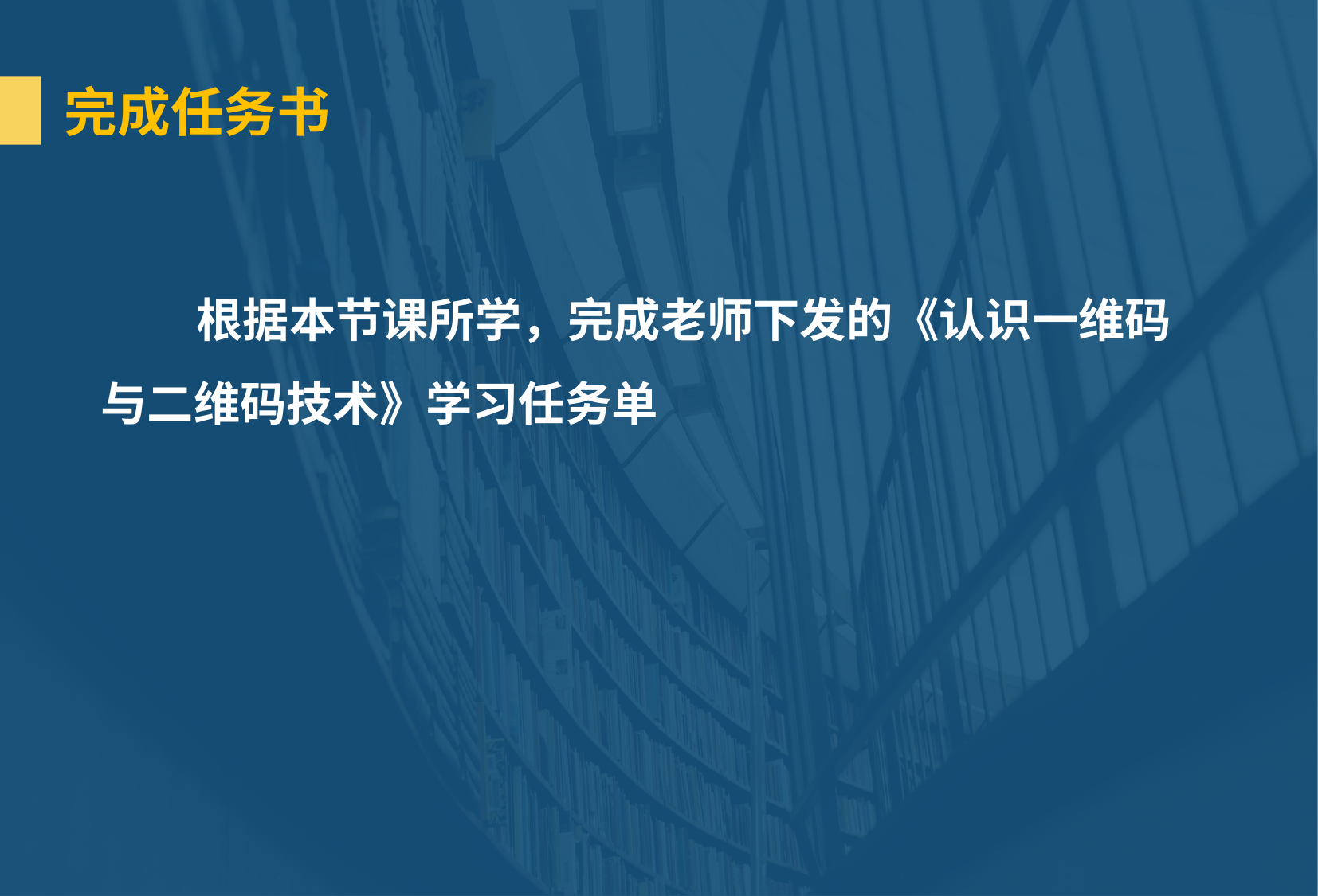

完成任务书
        根据本节课所学，完成老师下发的《认识一维码与二维码技术》学习任务单